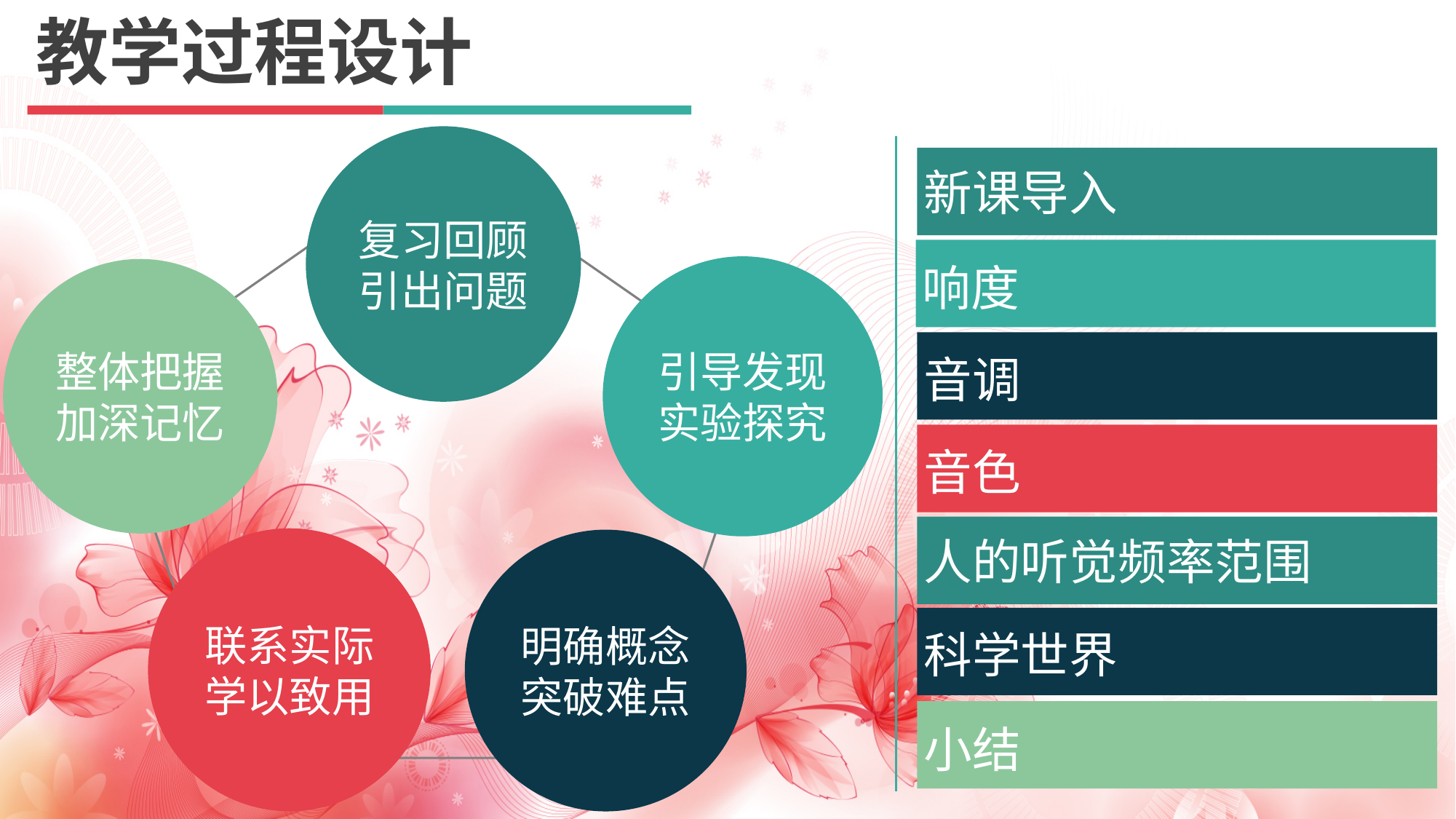

教学过程设计

复习回顾引出问题
新课导入

响度
引导发现
实验探究
整体把握
加深记忆
音调

音色

人的听觉频率范围

联系实际
学以致用
明确概念
突破难点
科学世界

小结